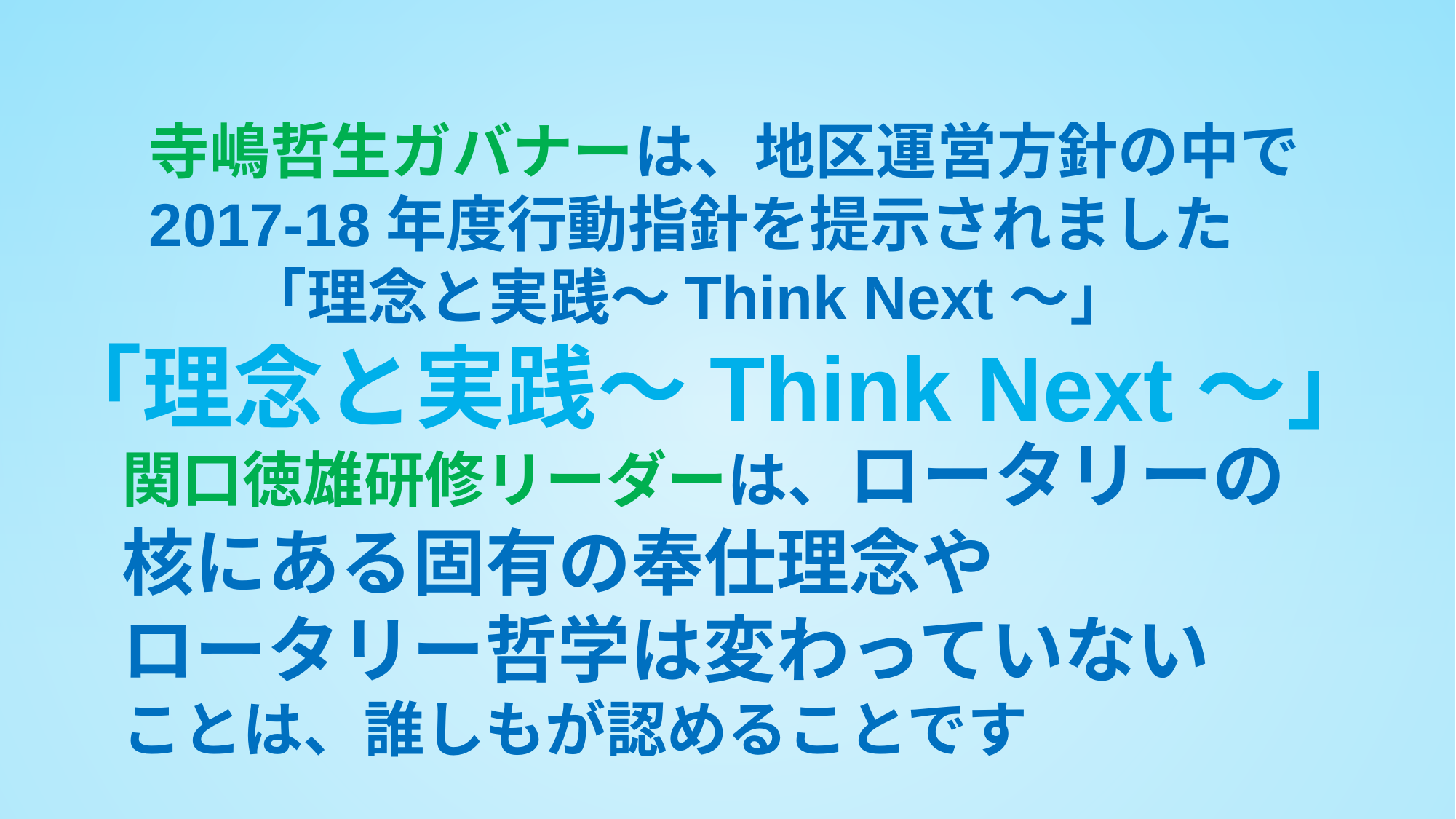

寺嶋哲生ガバナーは、地区運営方針の中で
2017-18年度行動指針を提示されました
      「理念と実践～Think Next～」

「理念と実践～Think Next～」
関口徳雄研修リーダーは、ロータリーの
核にある固有の奉仕理念や
ロータリー哲学は変わっていない
ことは、誰しもが認めることです